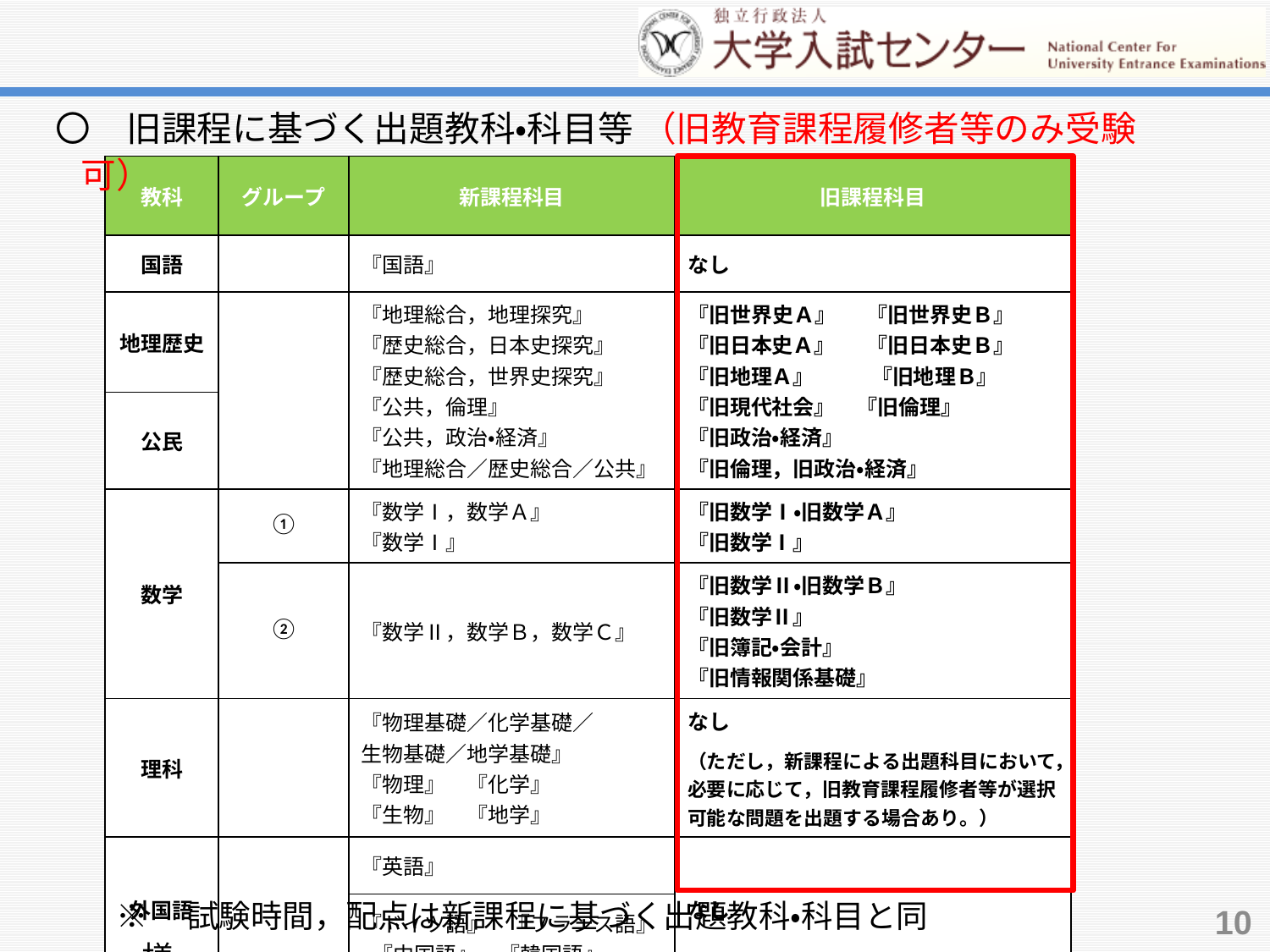

〇　旧課程に基づく出題教科・科目等 （旧教育課程履修者等のみ受験可）
| 教科 | グループ | 新課程科目 | 旧課程科目 |
| --- | --- | --- | --- |
| 国語 |  | 『国語』 | なし |
| 地理歴史 |  | 『地理総合，地理探究』 『歴史総合，日本史探究』 『歴史総合，世界史探究』　 『公共，倫理』 『公共，政治・経済』 『地理総合／歴史総合／公共』 | 『旧世界史Ａ』　 『旧世界史Ｂ』 『旧日本史Ａ』　 『旧日本史Ｂ』 『旧地理Ａ』　　 『旧地理Ｂ』 『旧現代社会』　『旧倫理』 『旧政治・経済』 『旧倫理，旧政治・経済』 |
| 公民 |  |  |  |
| 数学 | ① | 『数学Ⅰ，数学Ａ』 『数学Ⅰ』 | 『旧数学Ⅰ・旧数学Ａ』 『旧数学Ⅰ』 |
|  | ② | 『数学Ⅱ，数学Ｂ，数学Ｃ』 | 『旧数学Ⅱ・旧数学Ｂ』 『旧数学Ⅱ』 『旧簿記・会計』 『旧情報関係基礎』 |
| 理科 |  | 『物理基礎／化学基礎／ 生物基礎／地学基礎』 『物理』　『化学』 『生物』　『地学』 | なし （ただし，新課程による出題科目において，必要に応じて，旧教育課程履修者等が選択可能な問題を出題する場合あり。） |
| 外国語 |  | 『英語』 | なし |
|  |  | 『ドイツ語』　『フランス語』 『中国語』　『韓国語』 |  |
| 情報 |  | 『情報Ⅰ』 | 『旧情報』 |

※　試験時間，配点は新課程に基づく出題教科・科目と同様。
10